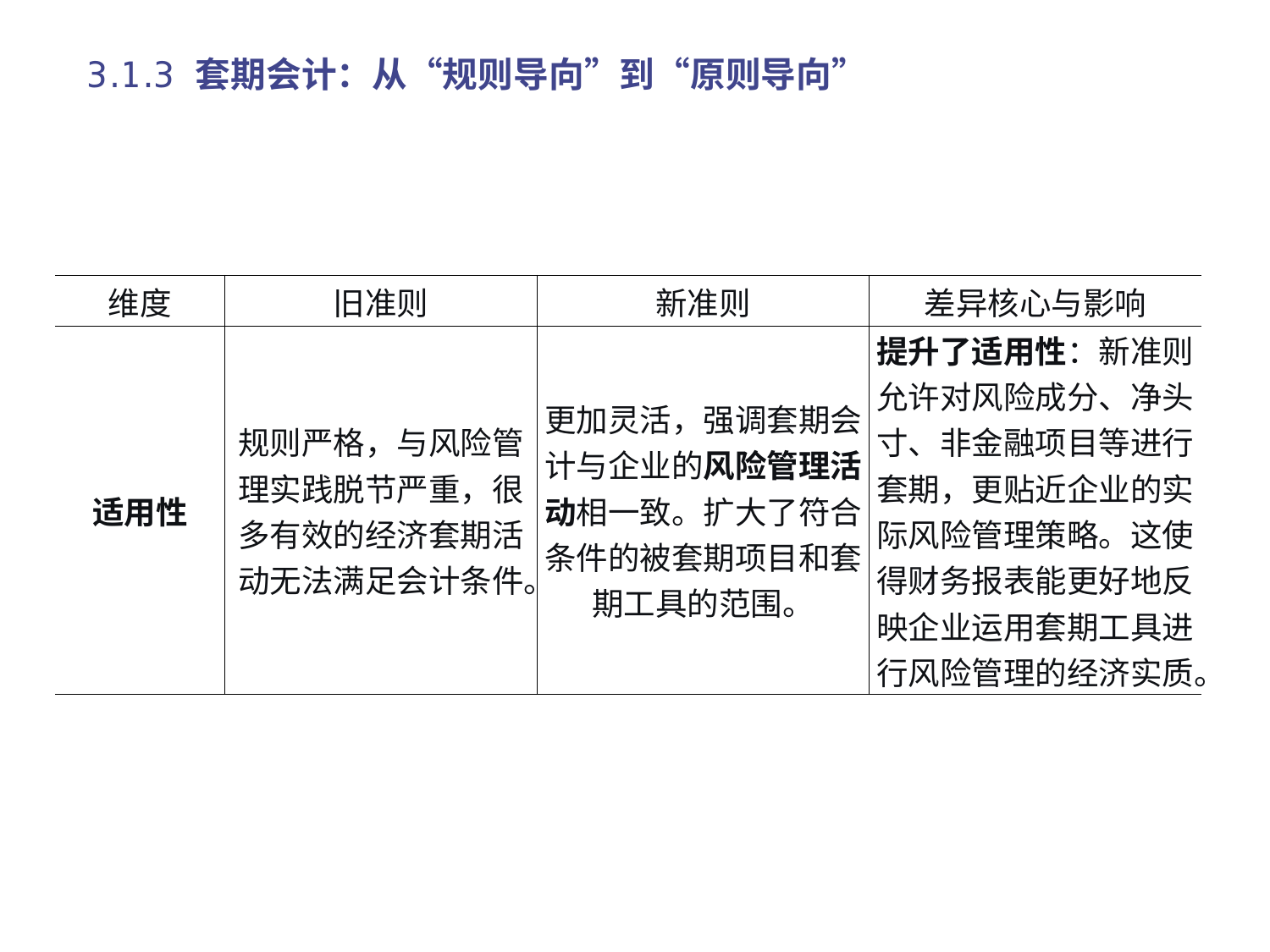

3.1.3 套期会计：从“规则导向”到“原则导向”
| 维度 | 旧准则 | 新准则 | 差异核心与影响 |
| --- | --- | --- | --- |
| 适用性 | 规则严格，与风险管理实践脱节严重，很多有效的经济套期活动无法满足会计条件。 | 更加灵活，强调套期会计与企业的风险管理活动相一致。扩大了符合条件的被套期项目和套期工具的范围。 | 提升了适用性：新准则允许对风险成分、净头寸、非金融项目等进行套期，更贴近企业的实际风险管理策略。这使得财务报表能更好地反映企业运用套期工具进行风险管理的经济实质。 |